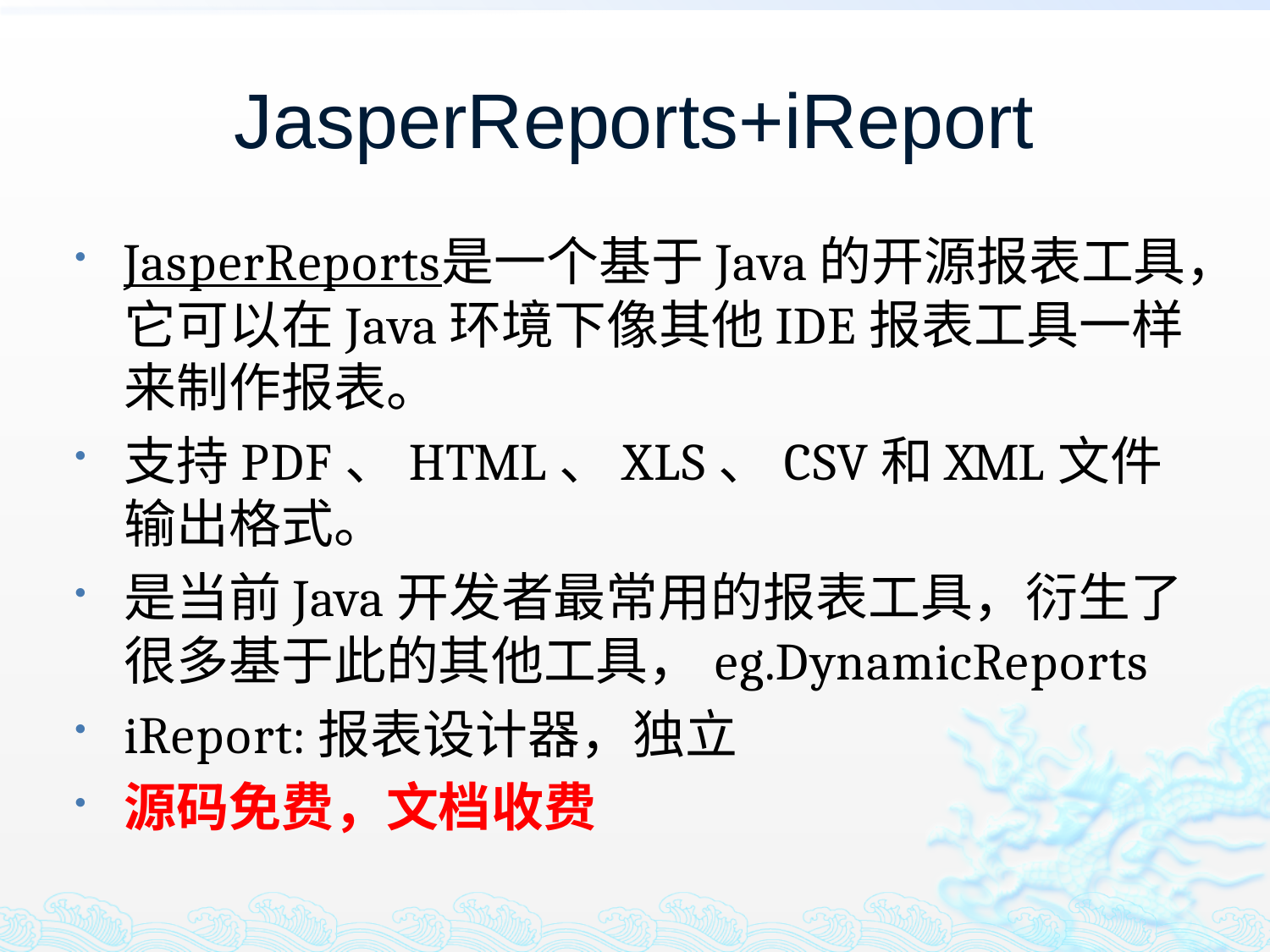

# JasperReports+iReport
JasperReports是一个基于Java的开源报表工具，它可以在Java环境下像其他IDE报表工具一样来制作报表。
支持PDF、HTML、XLS、CSV和XML文件输出格式。
是当前Java开发者最常用的报表工具，衍生了很多基于此的其他工具，eg.DynamicReports
iReport:报表设计器，独立
源码免费，文档收费